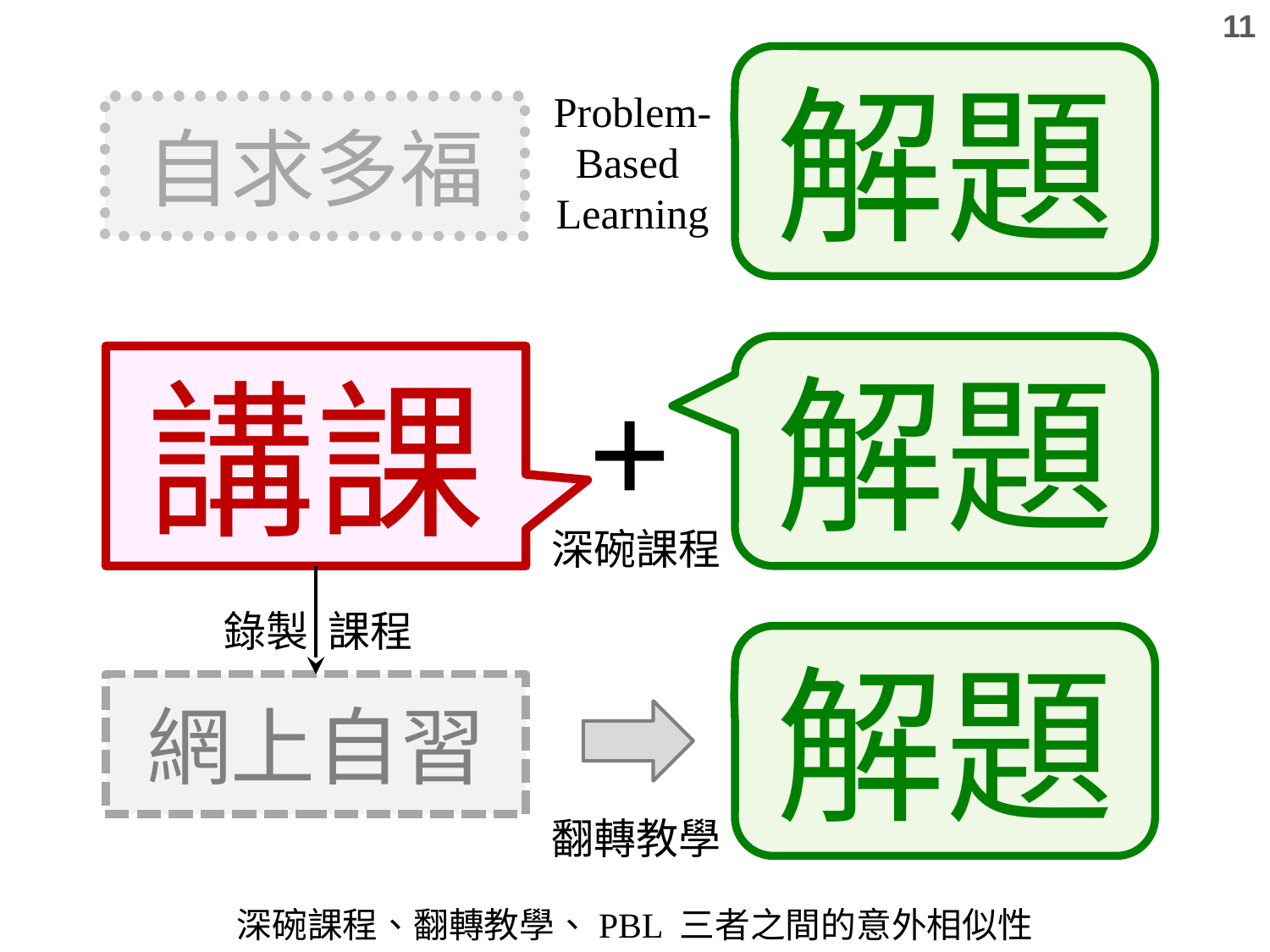

11

解題
Problem-
Based
Learning
自求多福
解題
講課
+
深碗課程
錄製  課程
解題
網上自習

翻轉教學
深碗課程、翻轉教學、PBL 三者之間的意外相似性